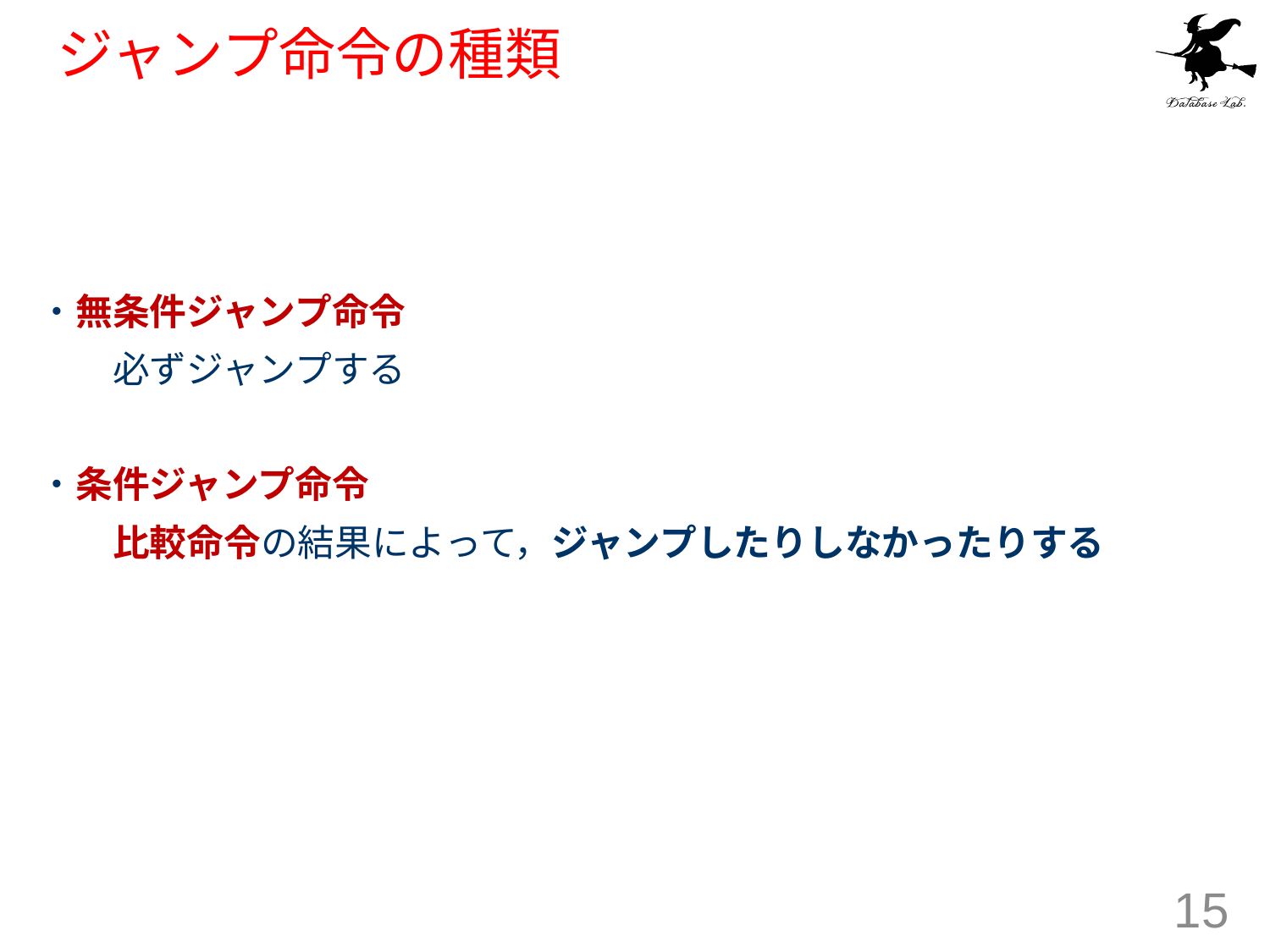

# ジャンプ命令の種類

・無条件ジャンプ命令
　　必ずジャンプする

・条件ジャンプ命令
　　比較命令の結果によって，ジャンプしたりしなかったりする
15